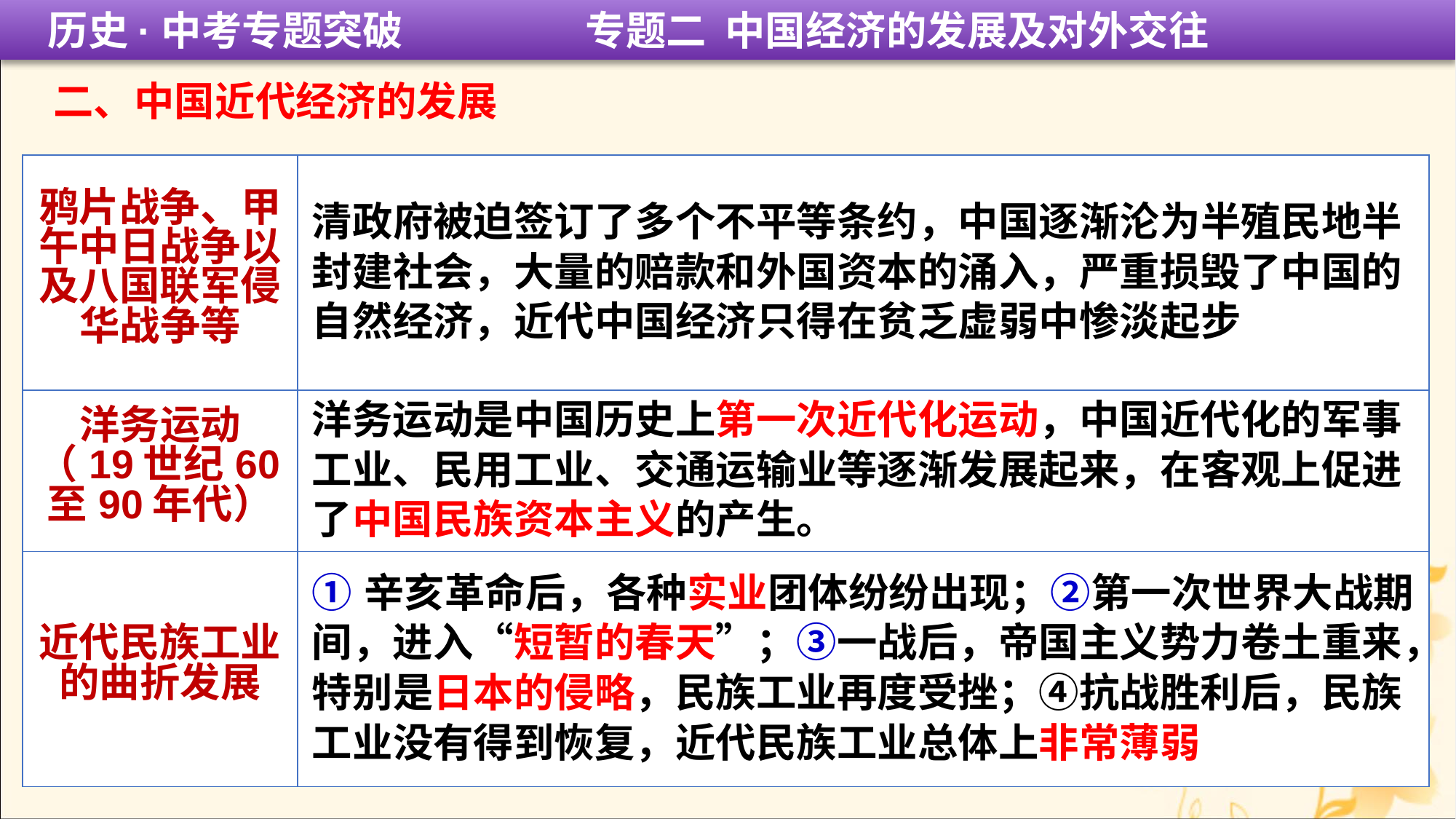

历史·中考专题突破                    专题二  中国经济的发展及对外交往
二、中国近代经济的发展
| 鸦片战争、甲午中日战争以及八国联军侵华战争等 | 清政府被迫签订了多个不平等条约，中国逐渐沦为半殖民地半封建社会，大量的赔款和外国资本的涌入，严重损毁了中国的自然经济，近代中国经济只得在贫乏虚弱中惨淡起步 |
| --- | --- |
| 洋务运动（19世纪60至90年代） | 洋务运动是中国历史上第一次近代化运动，中国近代化的军事工业、民用工业、交通运输业等逐渐发展起来，在客观上促进了中国民族资本主义的产生。 |
| 近代民族工业的曲折发展 | ①辛亥革命后，各种实业团体纷纷出现；②第一次世界大战期间，进入“短暂的春天”；③一战后，帝国主义势力卷土重来，特别是日本的侵略，民族工业再度受挫；④抗战胜利后，民族工业没有得到恢复，近代民族工业总体上非常薄弱 |